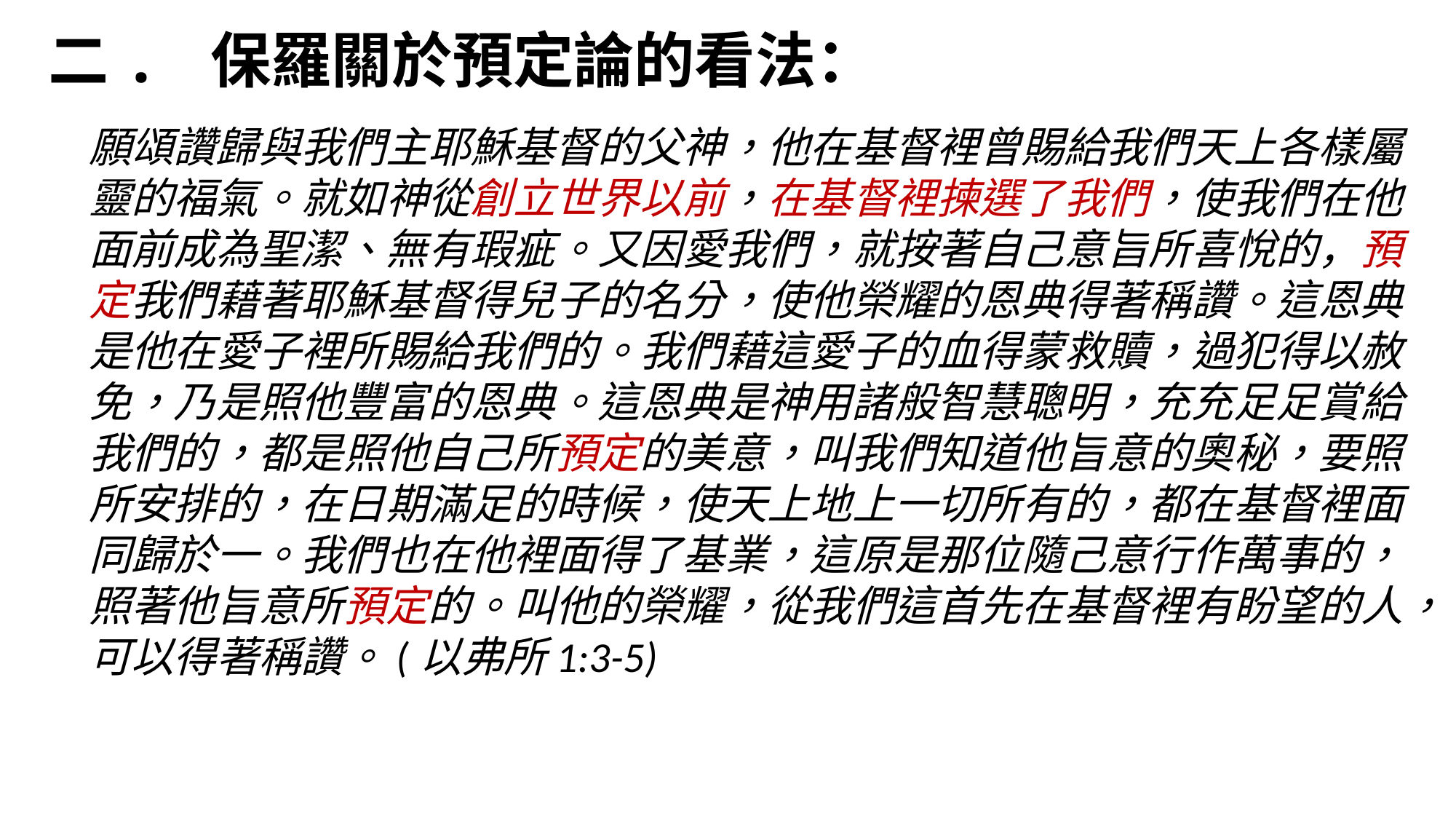

二. 保羅關於預定論的看法：
願頌讚歸與我們主耶穌基督的父神，他在基督裡曾賜給我們天上各樣屬靈的福氣。就如神從創立世界以前，在基督裡揀選了我們，使我們在他面前成為聖潔、無有瑕疵。又因愛我們，就按著自己意旨所喜悅的，預定我們藉著耶穌基督得兒子的名分，使他榮耀的恩典得著稱讚。這恩典是他在愛子裡所賜給我們的。我們藉這愛子的血得蒙救贖，過犯得以赦免，乃是照他豐富的恩典。這恩典是神用諸般智慧聰明，充充足足賞給我們的，都是照他自己所預定的美意，叫我們知道他旨意的奧秘，要照所安排的，在日期滿足的時候，使天上地上一切所有的，都在基督裡面同歸於一。我們也在他裡面得了基業，這原是那位隨己意行作萬事的，照著他旨意所預定的。叫他的榮耀，從我們這首先在基督裡有盼望的人，可以得著稱讚。(以弗所1:3-5)